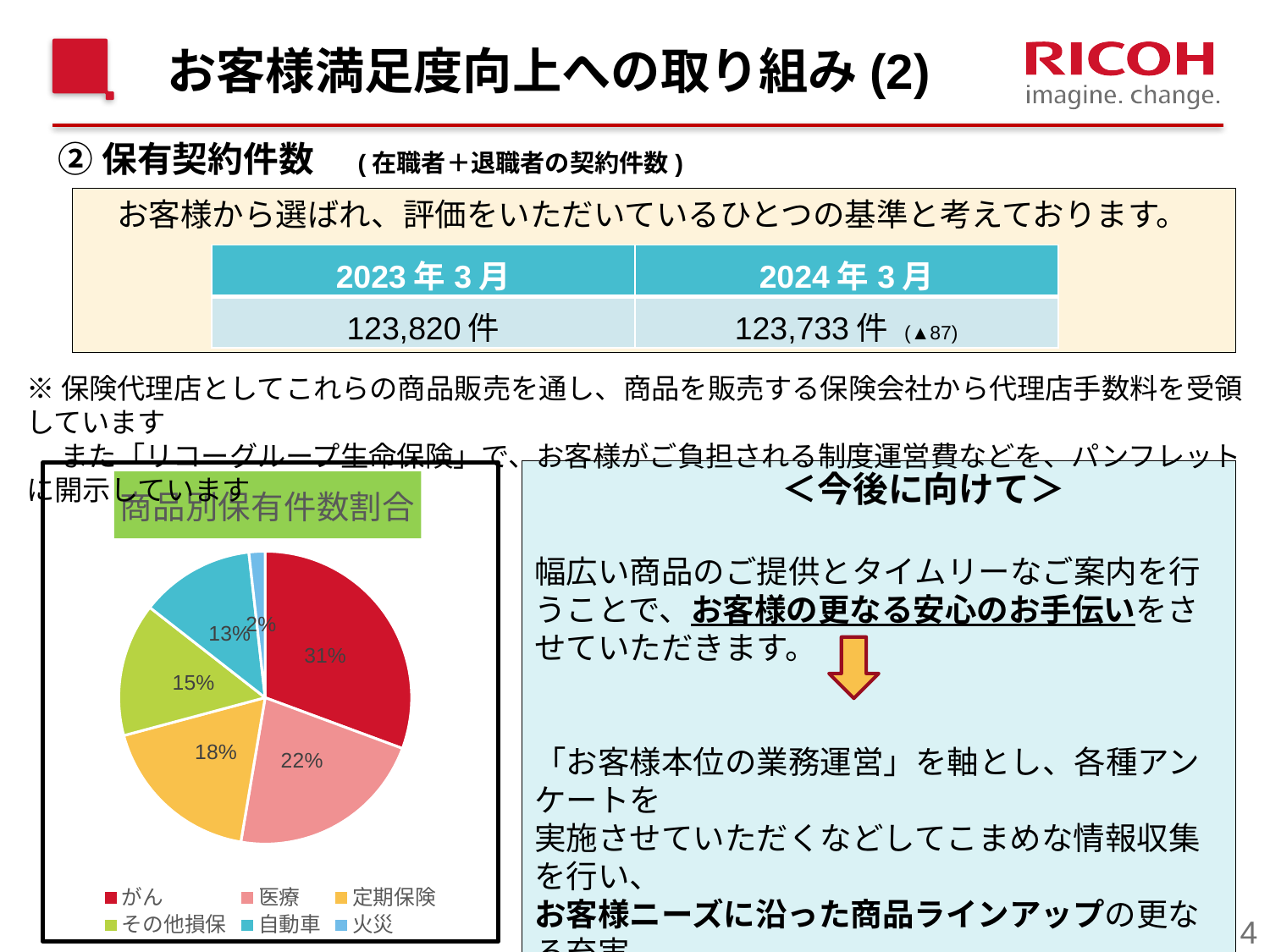

# お客様満足度向上への取り組み(2)
②保有契約件数　(在職者＋退職者の契約件数)
　お客様から選ばれ、評価をいただいているひとつの基準と考えております。

| 2023年3月 | 2024年3月 |
| --- | --- |
| 123,820件 | 123,733件 (▲87) |
※保険代理店としてこれらの商品販売を通し、商品を販売する保険会社から代理店手数料を受領しています
　 また「リコーグループ生命保険」で、お客様がご負担される制度運営費などを、パンフレットに開示しています

### Chart: 商品別保有件数割合

| Category | 商品別保有件数比率 |
|---|---|
| がん | 0.3064 |
| 医療 | 0.2202 |
| 定期保険 | 0.1817 |
| その他損保 | 0.1473 |
| 自動車 | 0.1266 |
| 火災 | 0.0178 |
　　　　　　　＜今後に向けて＞

幅広い商品のご提供とタイムリーなご案内を行うことで、お客様の更なる安心のお手伝いをさせていただきます。

「お客様本位の業務運営」を軸とし、各種アンケートを
実施させていただくなどしてこまめな情報収集を行い、
お客様ニーズに沿った商品ラインアップの更なる充実
を継続してまいります。
併せて、今後もお一人お一人に最適な商品をご提案させていただきます。

4